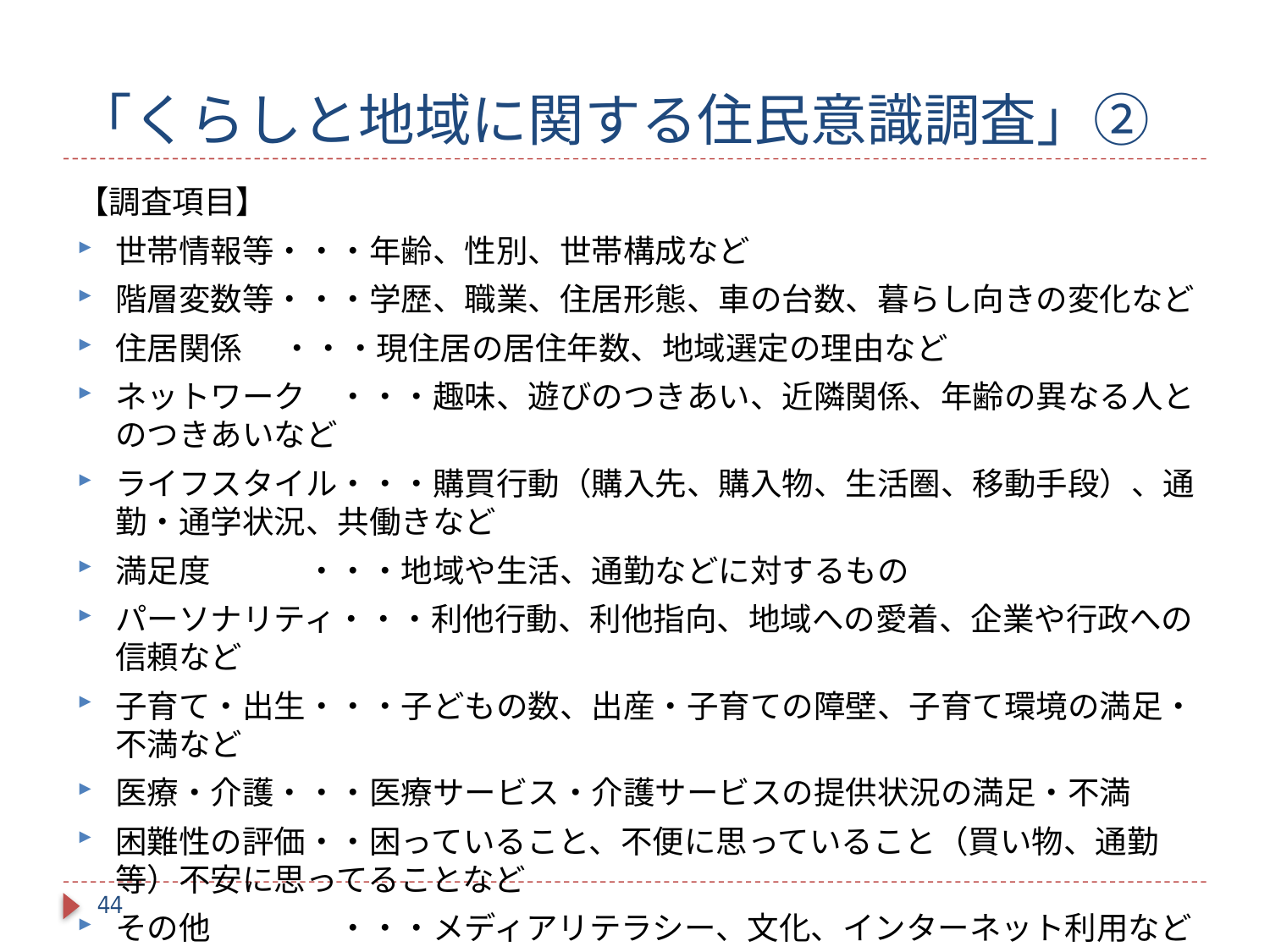

# 「くらしと地域に関する住民意識調査」②
【調査項目】
世帯情報等・・・年齢、性別、世帯構成など
階層変数等・・・学歴、職業、住居形態、車の台数、暮らし向きの変化など
住居関係　 ・・・現住居の居住年数、地域選定の理由など
ネットワーク　・・・趣味、遊びのつきあい、近隣関係、年齢の異なる人とのつきあいなど
ライフスタイル・・・購買行動（購入先、購入物、生活圏、移動手段）、通勤・通学状況、共働きなど
満足度　　　・・・地域や生活、通勤などに対するもの
パーソナリティ・・・利他行動、利他指向、地域への愛着、企業や行政への信頼など
子育て・出生・・・子どもの数、出産・子育ての障壁、子育て環境の満足・不満など
医療・介護・・・医療サービス・介護サービスの提供状況の満足・不満
困難性の評価・・困っていること、不便に思っていること（買い物、通勤等）不安に思ってることなど
その他　　　　・・・メディアリテラシー、文化、インターネット利用など
44